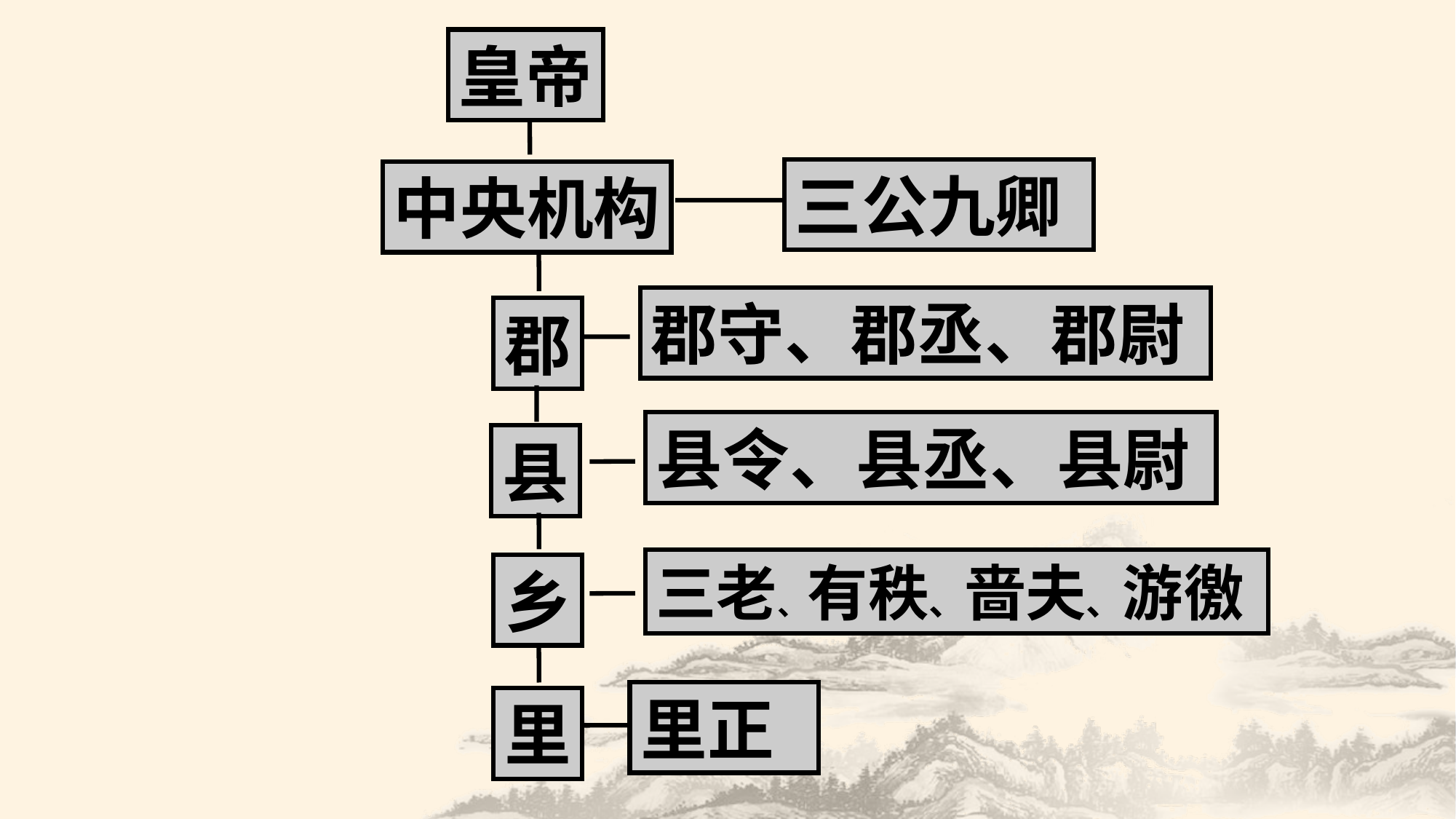

皇帝

三公九卿
中央机构

郡守、郡丞、郡尉
郡

县令、县丞、县尉
县

三老、有秩、啬夫、游徼
乡

里正
里